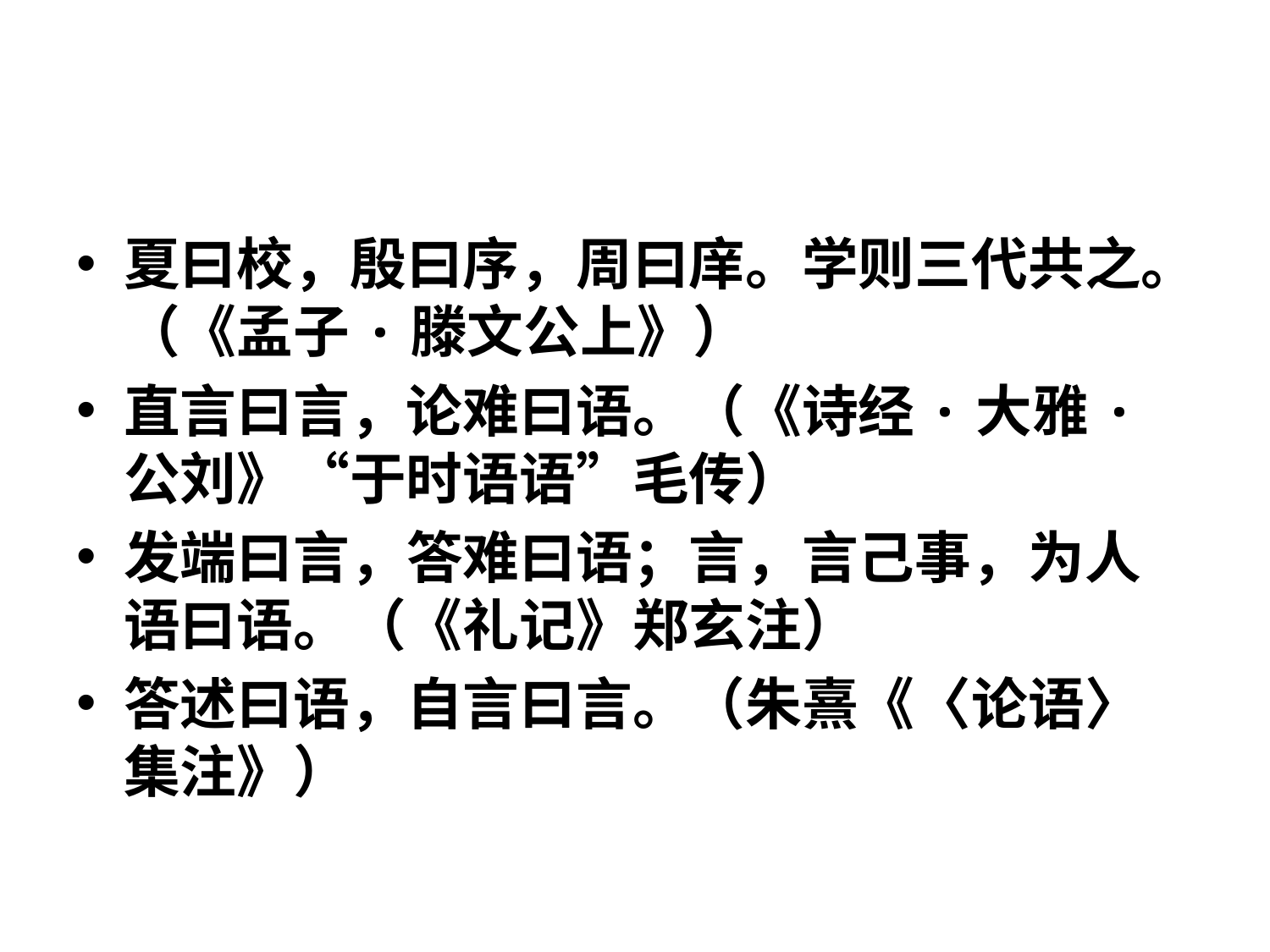

#
夏曰校，殷曰序，周曰庠。学则三代共之。（《孟子·滕文公上》）
直言曰言，论难曰语。（《诗经·大雅·公刘》“于时语语”毛传）
发端曰言，答难曰语；言，言己事，为人语曰语。（《礼记》郑玄注）
答述曰语，自言曰言。（朱熹《〈论语〉集注》）